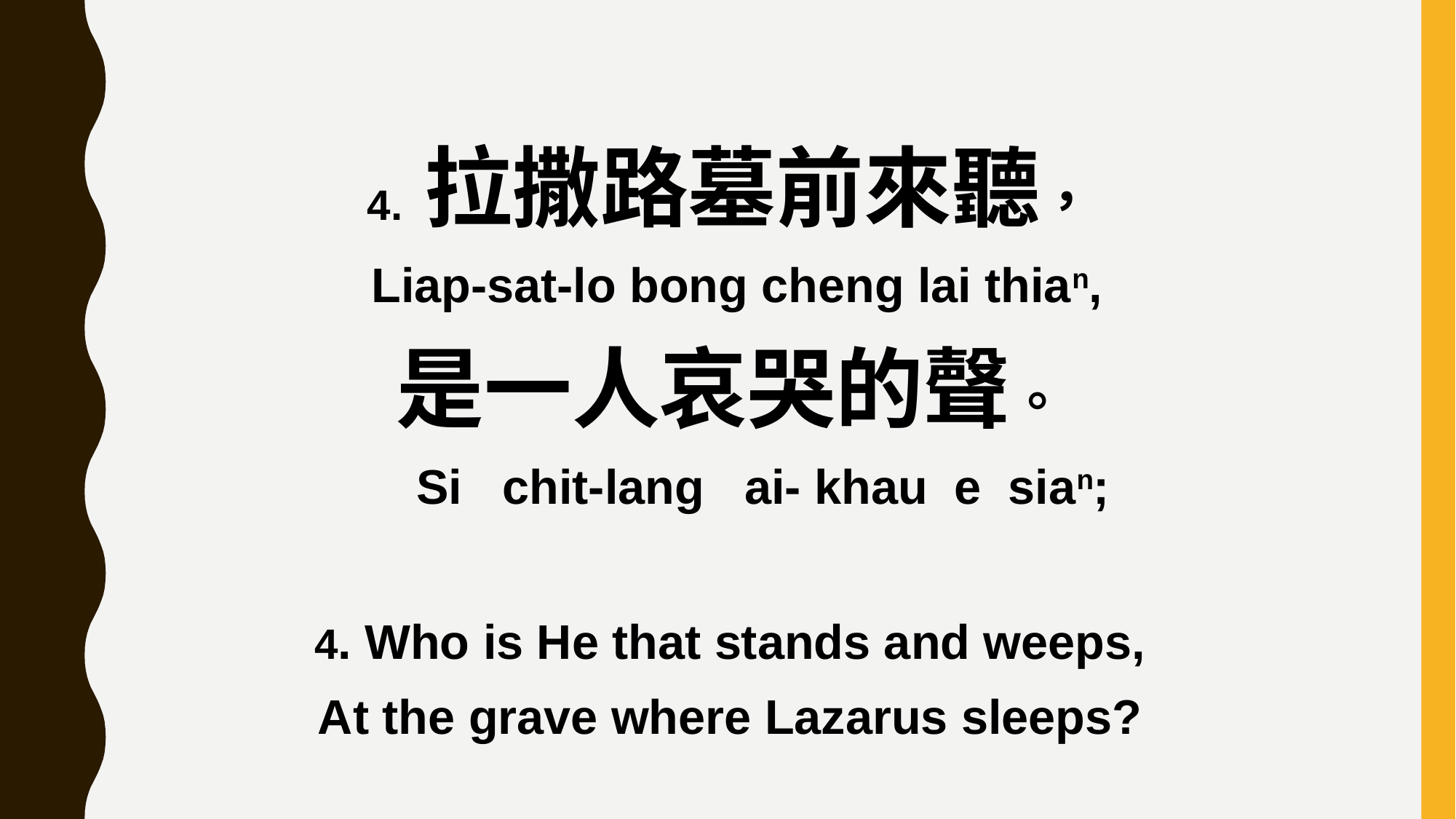

4. 拉撒路墓前來聽，
 Liap-sat-lo bong cheng lai thian,
是一人哀哭的聲。
		Si   chit-lang   ai- khau  e  sian;

4. Who is He that stands and weeps,
At the grave where Lazarus sleeps?